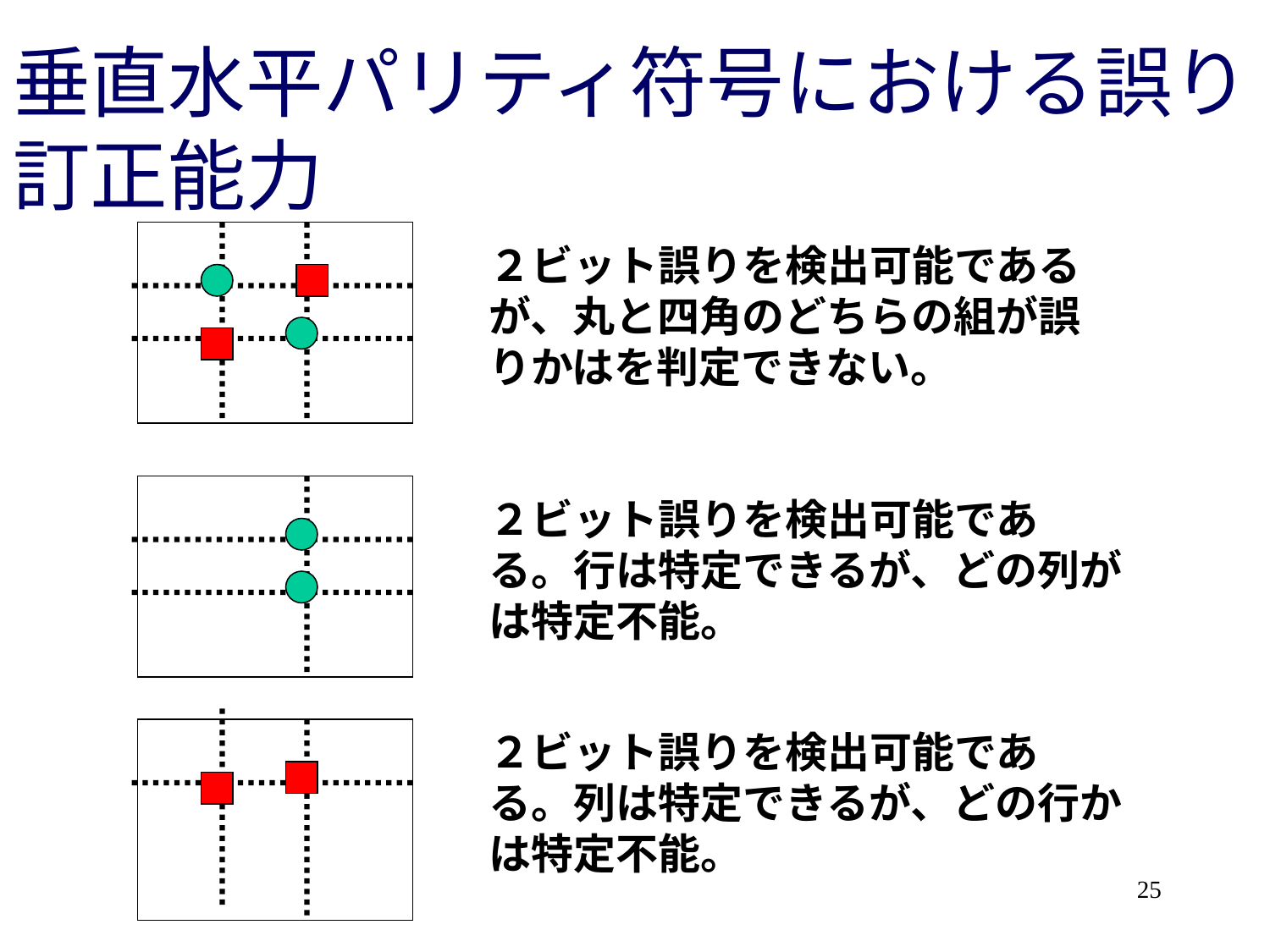

# 垂直水平パリティ符号における誤り訂正能力

２ビット誤りを検出可能であるが、丸と四角のどちらの組が誤りかはを判定できない。

２ビット誤りを検出可能である。行は特定できるが、どの列がは特定不能。

２ビット誤りを検出可能である。列は特定できるが、どの行かは特定不能。

25